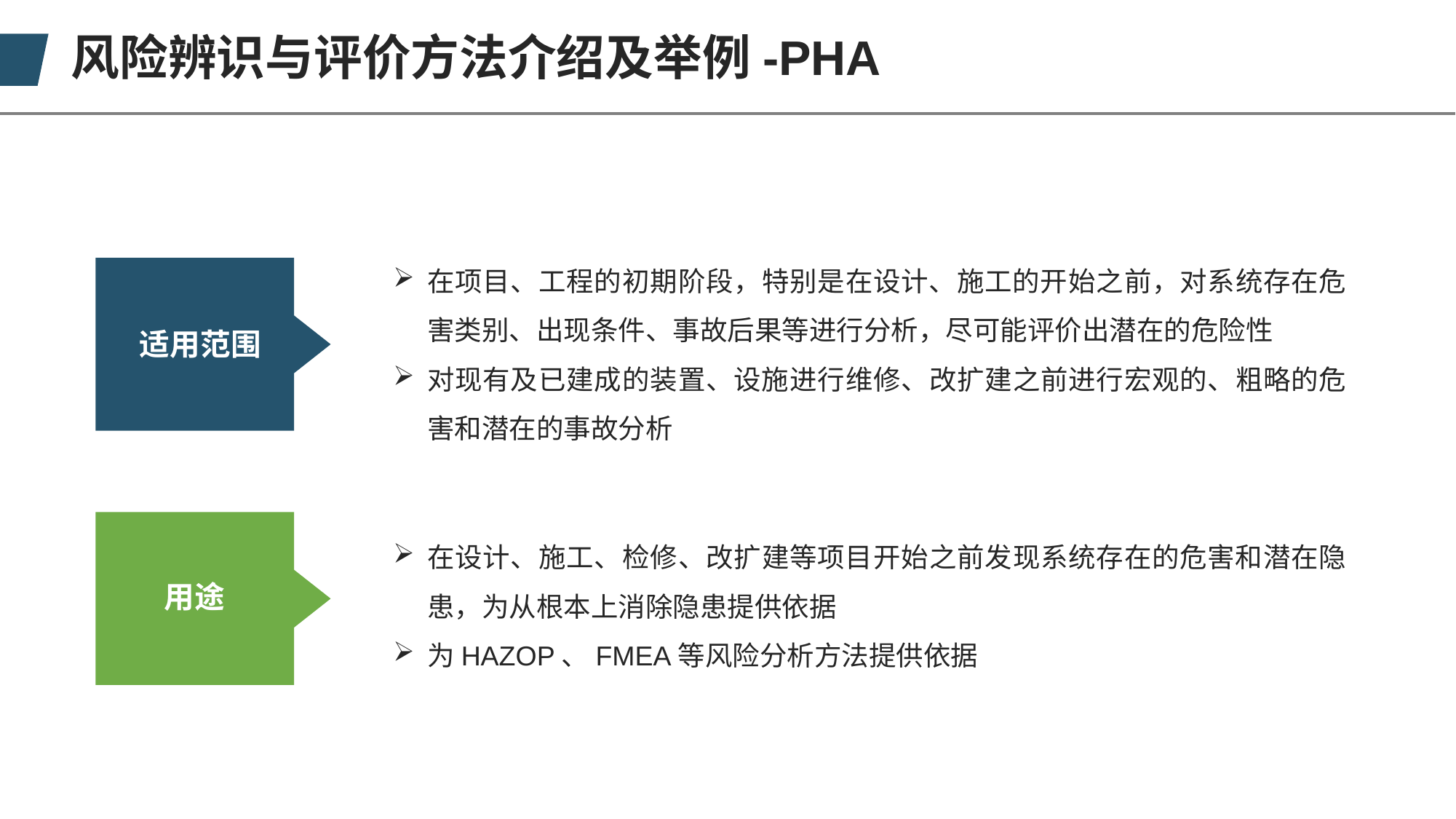

风险辨识与评价方法介绍及举例-PHA

在项目、工程的初期阶段，特别是在设计、施工的开始之前，对系统存在危害类别、出现条件、事故后果等进行分析，尽可能评价出潜在的危险性
对现有及已建成的装置、设施进行维修、改扩建之前进行宏观的、粗略的危害和潜在的事故分析

适用范围

在设计、施工、检修、改扩建等项目开始之前发现系统存在的危害和潜在隐患，为从根本上消除隐患提供依据
为HAZOP、FMEA等风险分析方法提供依据
用途